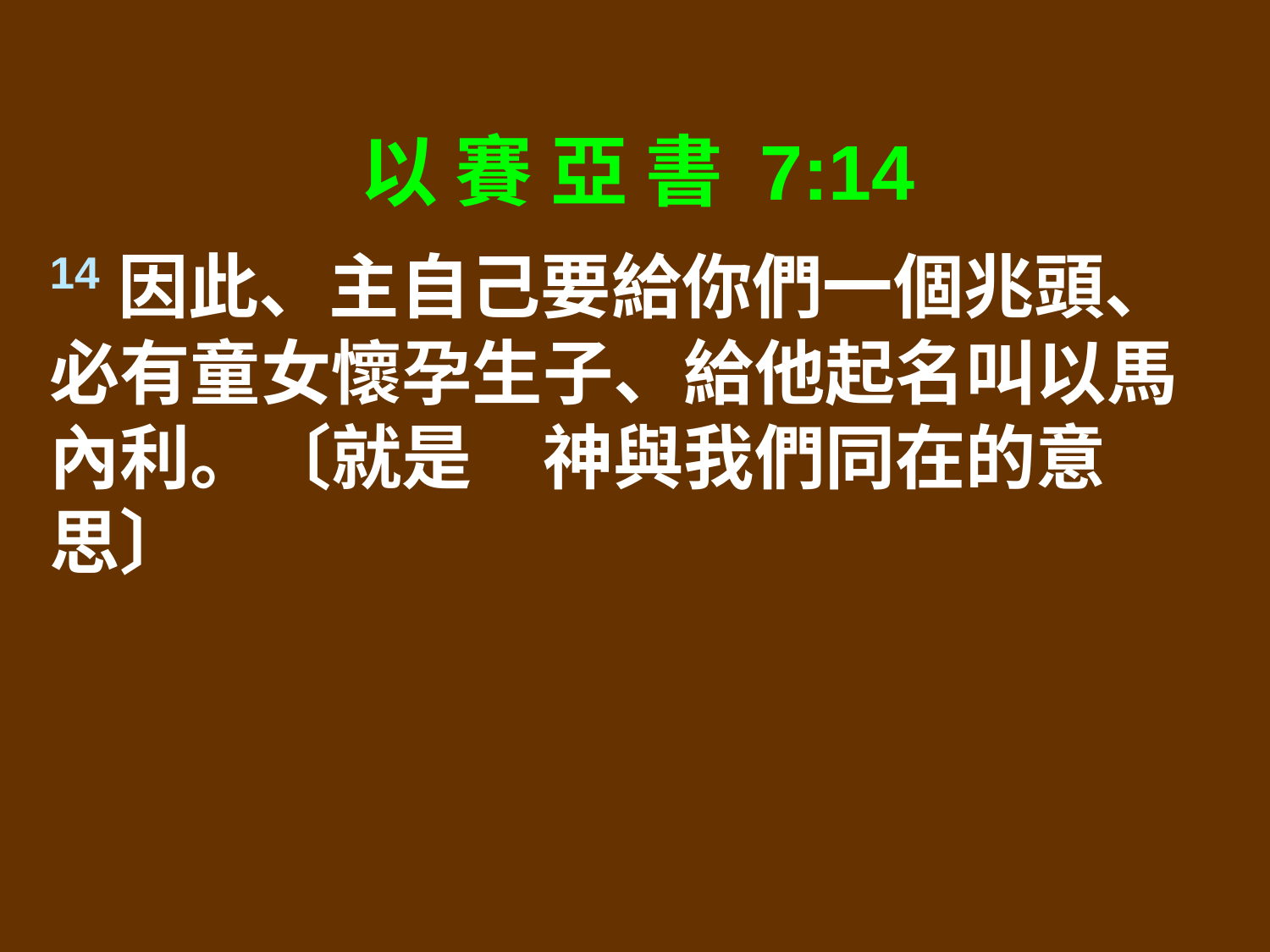

以 賽 亞 書 7:14
14因此、主自己要給你們一個兆頭、必有童女懷孕生子、給他起名叫以馬內利。〔就是　神與我們同在的意思〕